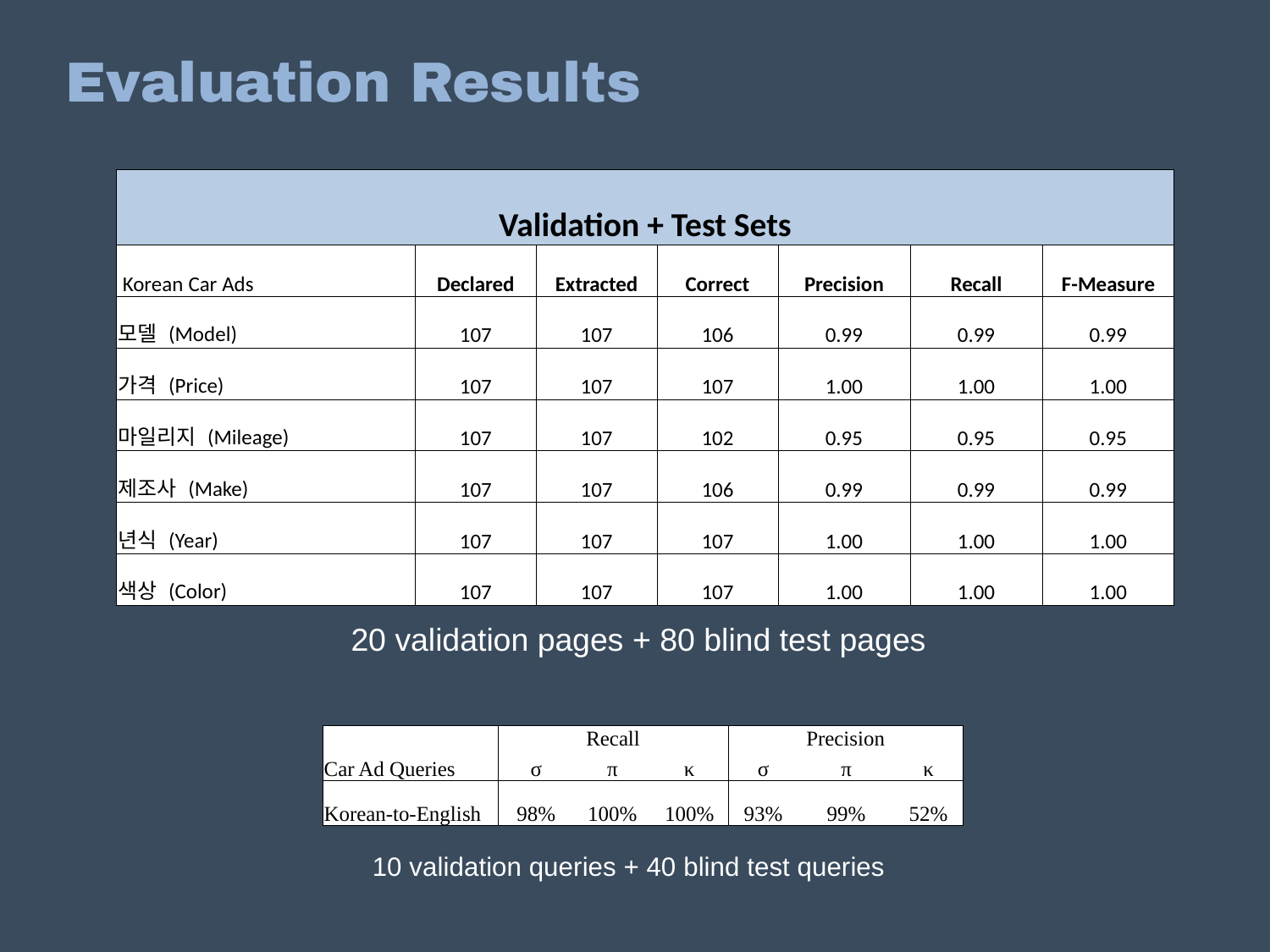

# Evaluation Results
| Validation + Test Sets |  |  |  |  |  |  |
| --- | --- | --- | --- | --- | --- | --- |
| Korean Car Ads | Declared | Extracted | Correct | Precision | Recall | F-Measure |
| 모델 (Model) | 107 | 107 | 106 | 0.99 | 0.99 | 0.99 |
| 가격 (Price) | 107 | 107 | 107 | 1.00 | 1.00 | 1.00 |
| 마일리지 (Mileage) | 107 | 107 | 102 | 0.95 | 0.95 | 0.95 |
| 제조사 (Make) | 107 | 107 | 106 | 0.99 | 0.99 | 0.99 |
| 년식 (Year) | 107 | 107 | 107 | 1.00 | 1.00 | 1.00 |
| 색상 (Color) | 107 | 107 | 107 | 1.00 | 1.00 | 1.00 |
20 validation pages + 80 blind test pages
| Car Ad Queries | Recall |  |  | Precision |  |  |
| --- | --- | --- | --- | --- | --- | --- |
|  | σ | π | κ | σ | π | κ |
| Korean-to-English | 98% | 100% | 100% | 93% | 99% | 52% |
10 validation queries + 40 blind test queries